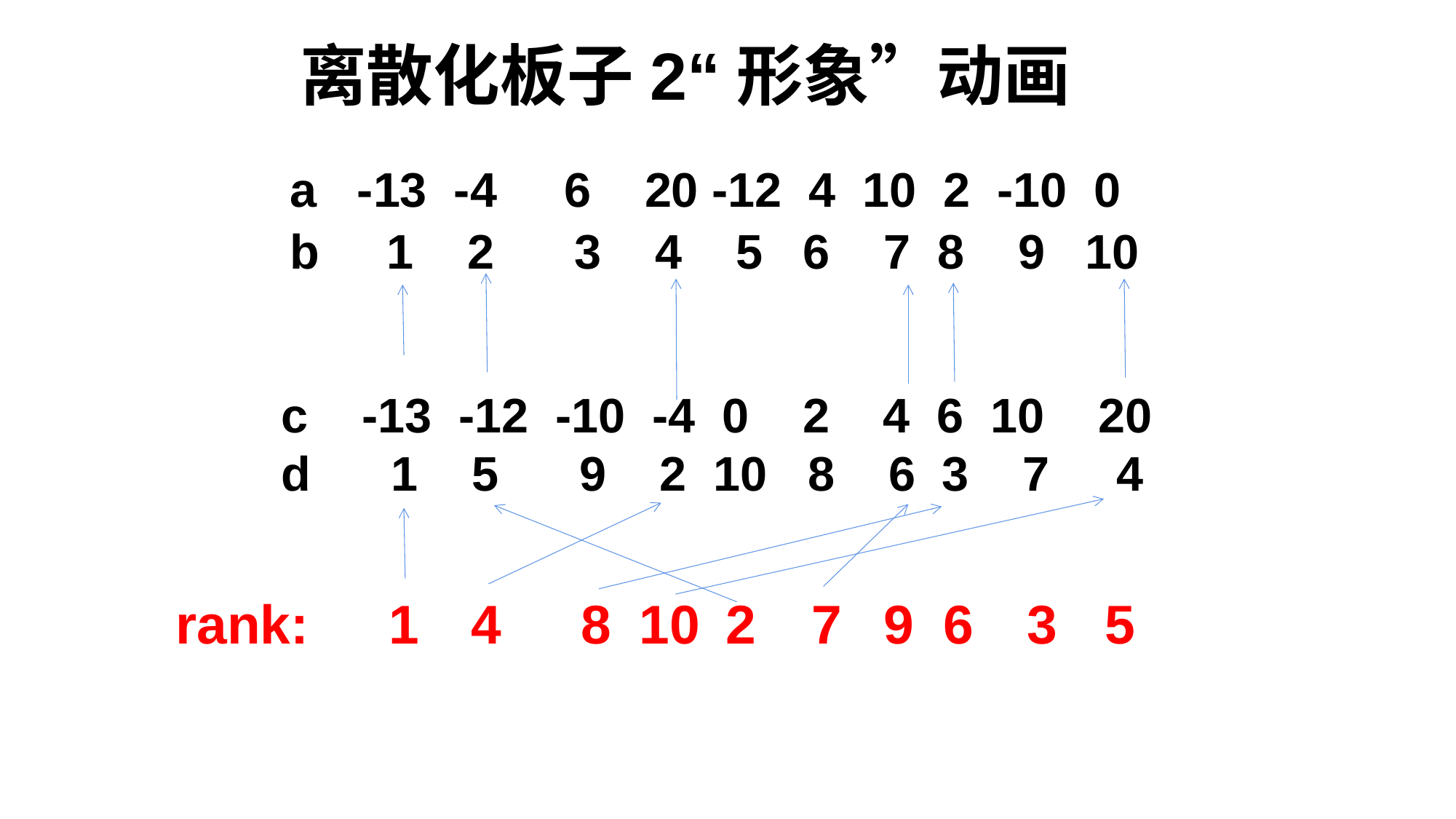

离散化板子2“形象”动画
a   -13  -4     6    20 -12  4  10  2  -10  0
b     1    2      3    4    5   6    7  8    9   10
c    -13  -12  -10  -4  0    2    4  6  10    20
d      1    5      9    2  10   8    6  3    7     4
rank:
1
4
8
10
2
  7
   9
6
3
 5